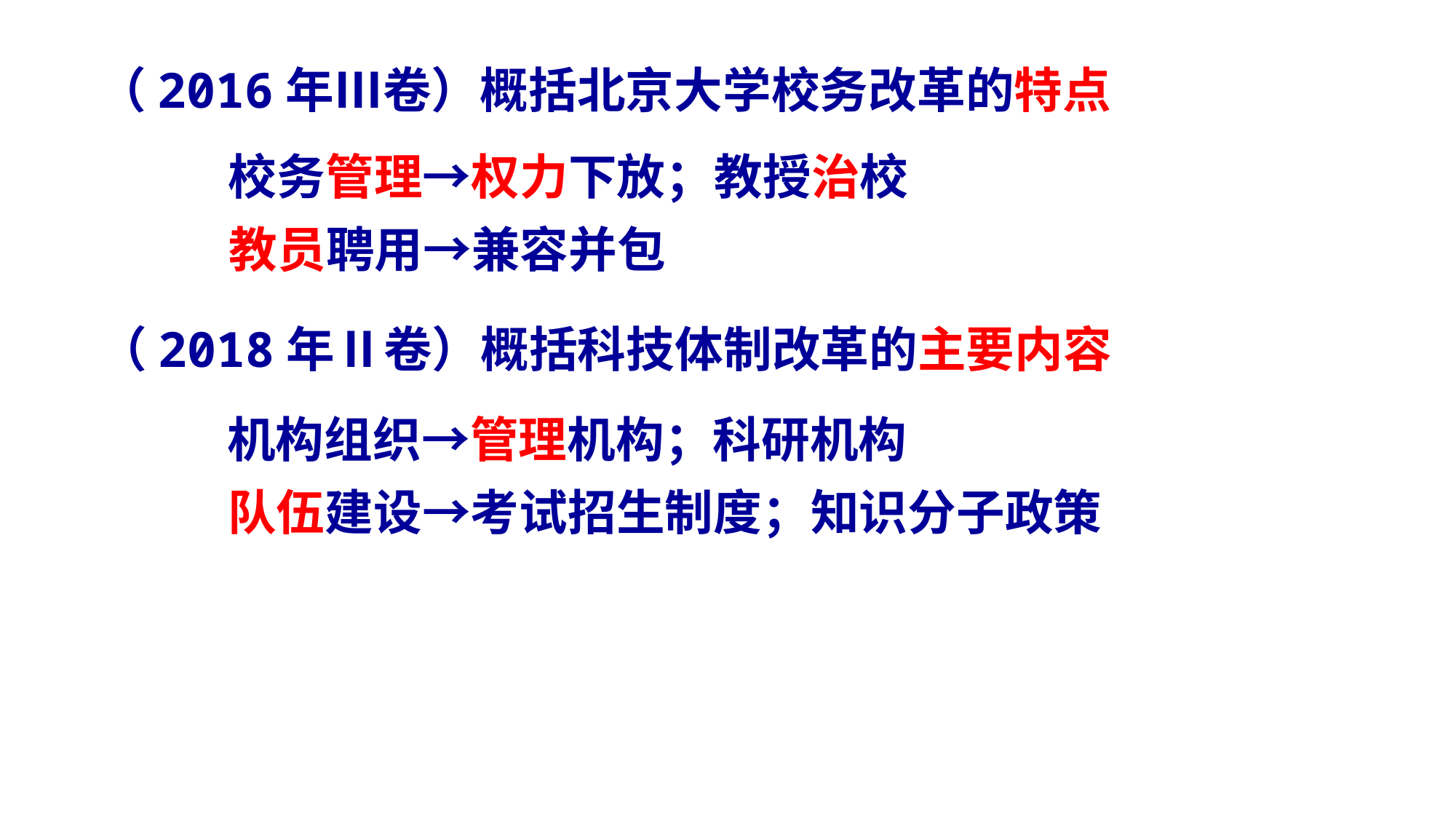

（2016年Ⅲ卷）概括北京大学校务改革的特点
校务管理→权力下放；教授治校
教员聘用→兼容并包
（2018年Ⅱ卷）概括科技体制改革的主要内容
机构组织→管理机构；科研机构
队伍建设→考试招生制度；知识分子政策